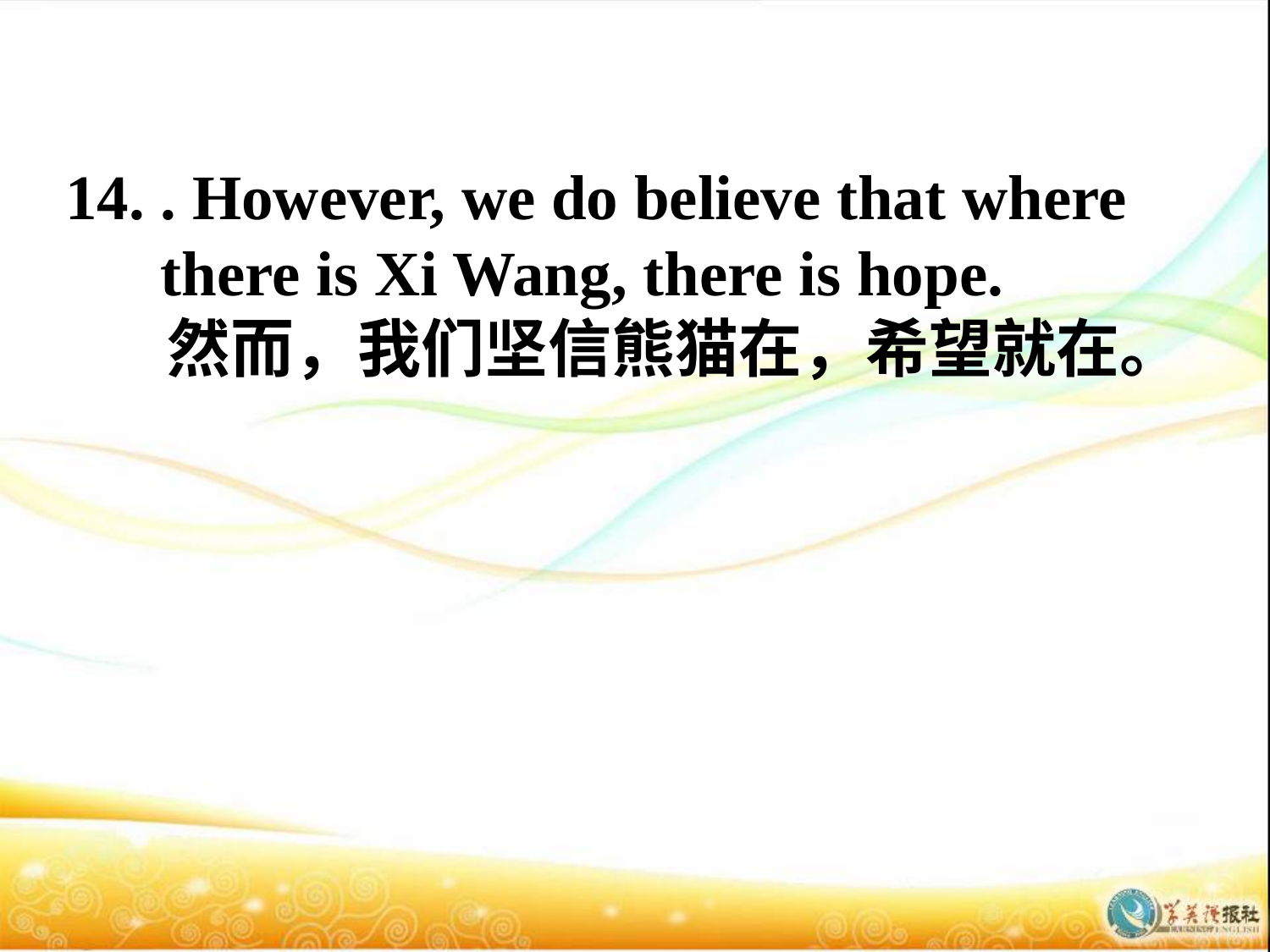

14. . However, we do believe that where
      there is Xi Wang, there is hope.
      然而，我们坚信熊猫在，希望就在。